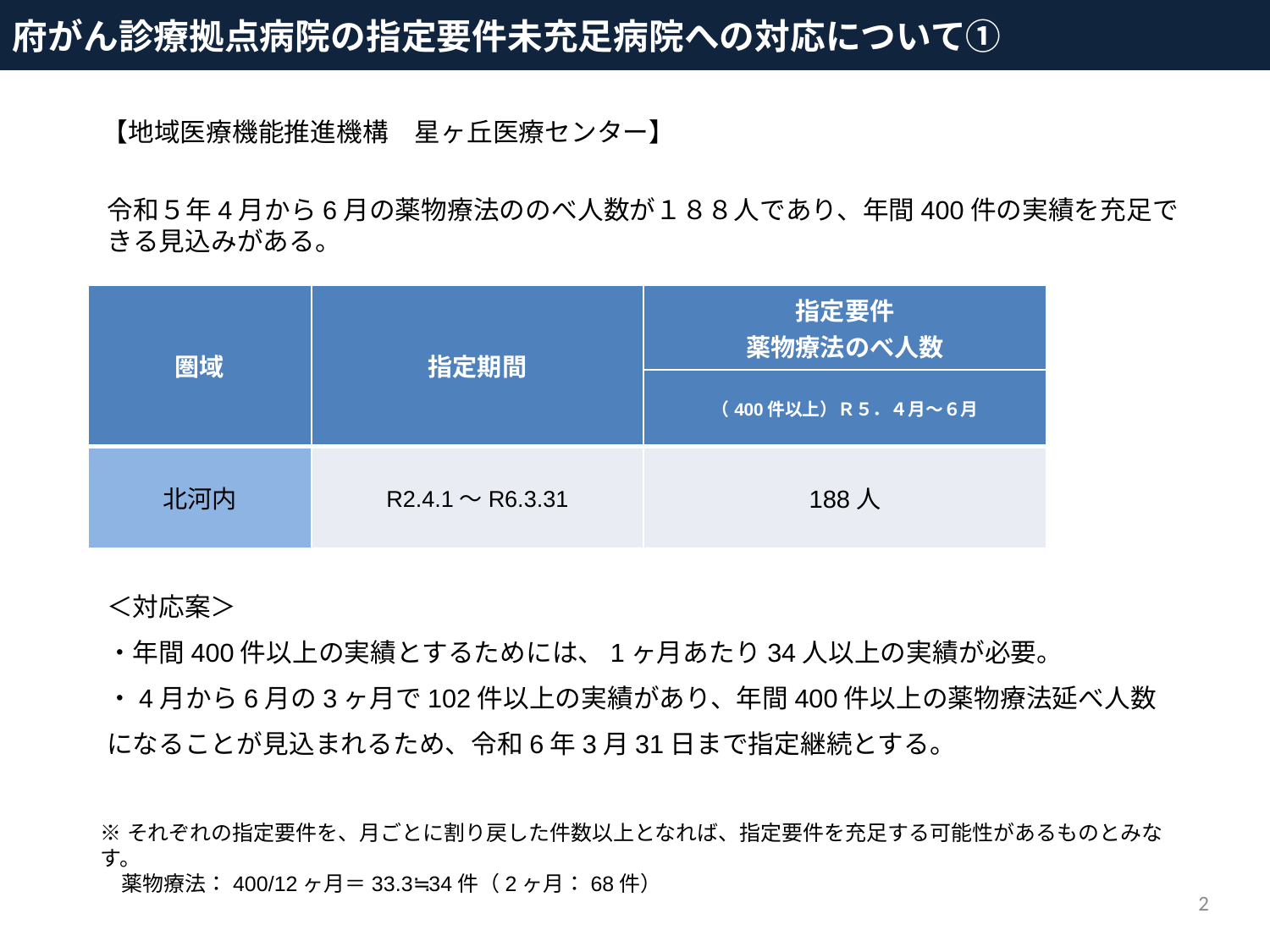

府がん診療拠点病院の指定要件未充足病院への対応について①
【地域医療機能推進機構　星ヶ丘医療センター】
令和５年4月から6月の薬物療法ののべ人数が１８８人であり、年間400件の実績を充足できる見込みがある。
| 圏域 | 指定期間 | 指定要件 薬物療法のべ人数 |
| --- | --- | --- |
|  |  | （400件以上）Ｒ５．４月～６月 |
| 北河内 | R2.4.1～R6.3.31 | 188人 |
＜対応案＞
・年間400件以上の実績とするためには、1ヶ月あたり34人以上の実績が必要。
・4月から6月の3ヶ月で102件以上の実績があり、年間400件以上の薬物療法延べ人数になることが見込まれるため、令和6年3月31日まで指定継続とする。

※それぞれの指定要件を、月ごとに割り戻した件数以上となれば、指定要件を充足する可能性があるものとみなす。
　薬物療法：400/12ヶ月＝33.3≒34件（2ヶ月：68件）
2